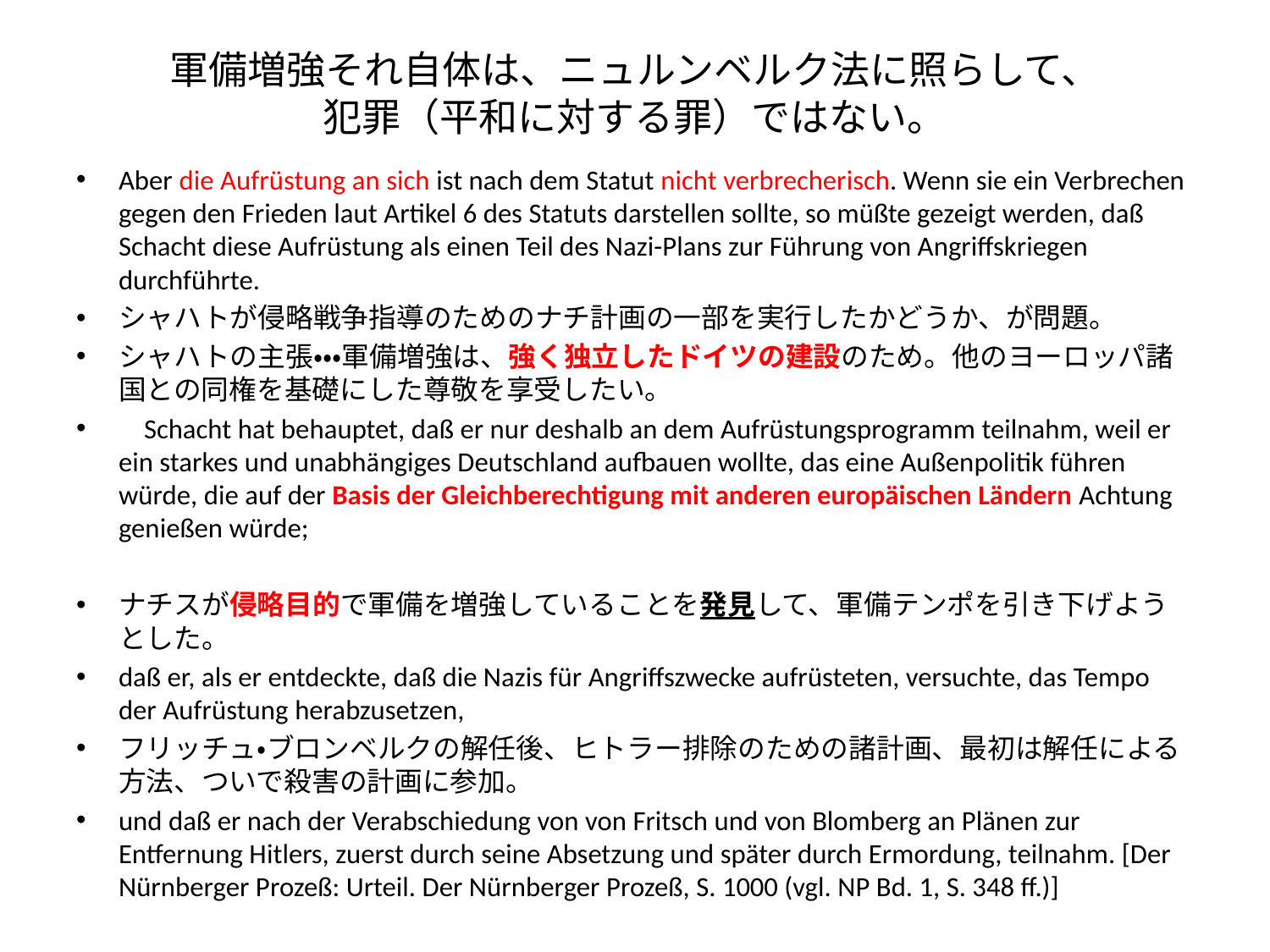

# 軍備増強それ自体は、ニュルンベルク法に照らして、 犯罪（平和に対する罪）ではない。
Aber die Aufrüstung an sich ist nach dem Statut nicht verbrecherisch. Wenn sie ein Verbrechen gegen den Frieden laut Artikel 6 des Statuts darstellen sollte, so müßte gezeigt werden, daß Schacht diese Aufrüstung als einen Teil des Nazi-Plans zur Führung von Angriffskriegen durchführte.
シャハトが侵略戦争指導のためのナチ計画の一部を実行したかどうか、が問題。
シャハトの主張・・・軍備増強は、強く独立したドイツの建設のため。他のヨーロッパ諸国との同権を基礎にした尊敬を享受したい。
    Schacht hat behauptet, daß er nur deshalb an dem Aufrüstungsprogramm teilnahm, weil er ein starkes und unabhängiges Deutschland aufbauen wollte, das eine Außenpolitik führen würde, die auf der Basis der Gleichberechtigung mit anderen europäischen Ländern Achtung genießen würde;

ナチスが侵略目的で軍備を増強していることを発見して、軍備テンポを引き下げようとした。
daß er, als er entdeckte, daß die Nazis für Angriffszwecke aufrüsteten, versuchte, das Tempo der Aufrüstung herabzusetzen,
フリッチュ・ブロンベルクの解任後、ヒトラー排除のための諸計画、最初は解任による方法、ついで殺害の計画に参加。
und daß er nach der Verabschiedung von von Fritsch und von Blomberg an Plänen zur Entfernung Hitlers, zuerst durch seine Absetzung und später durch Ermordung, teilnahm. [Der Nürnberger Prozeß: Urteil. Der Nürnberger Prozeß, S. 1000 (vgl. NP Bd. 1, S. 348 ff.)]